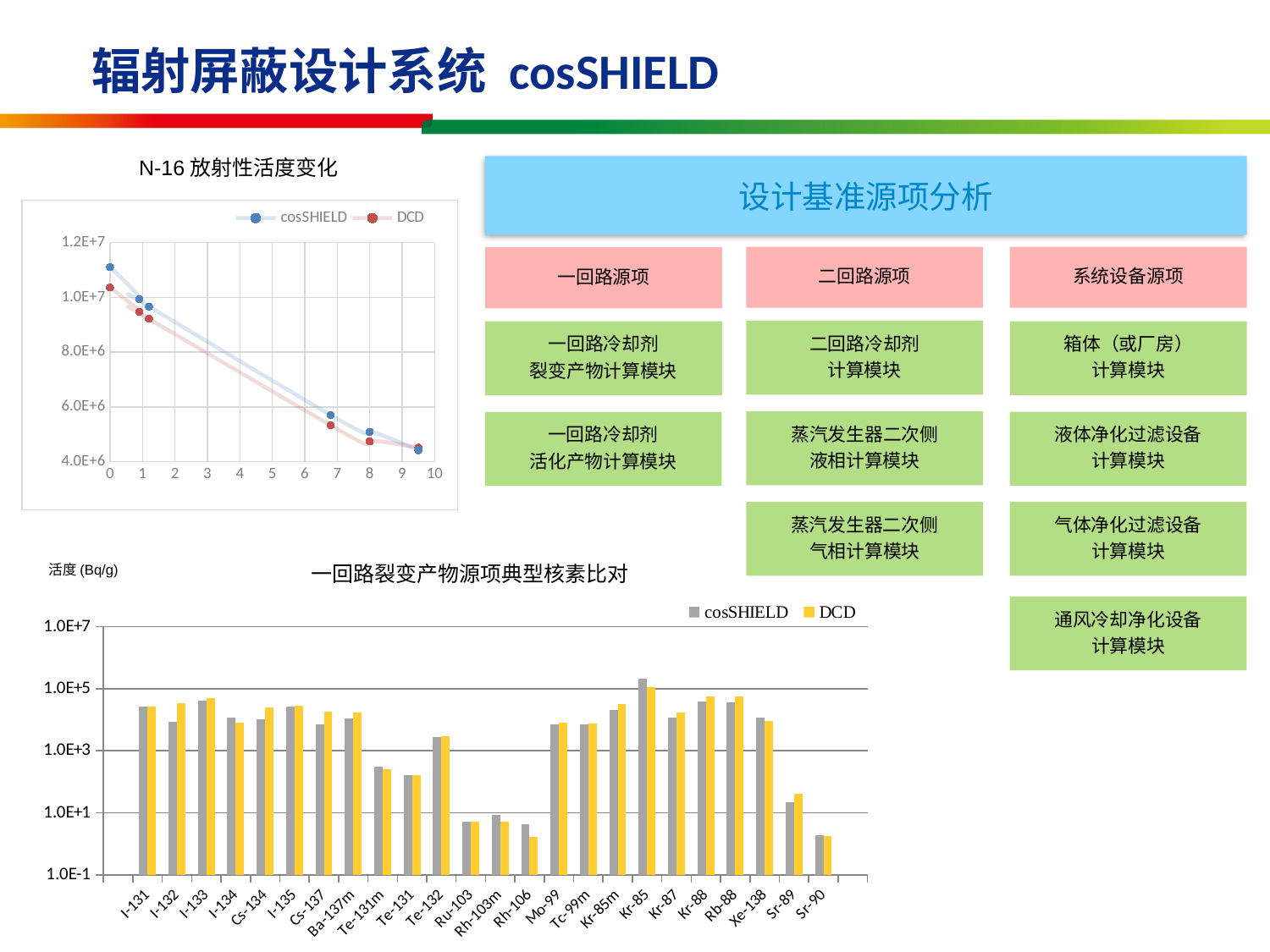

辐射屏蔽设计系统 cosSHIELD
N-16放射性活度变化
设计基准源项分析
二回路源项
系统设备源项
一回路源项
二回路冷却剂
计算模块
箱体（或厂房）
计算模块
一回路冷却剂
裂变产物计算模块
蒸汽发生器二次侧
液相计算模块
液体净化过滤设备
计算模块
一回路冷却剂
活化产物计算模块
气体净化过滤设备
计算模块
蒸汽发生器二次侧
气相计算模块
通风冷却净化设备
计算模块

### Chart

| Category | cosSHIELD | DCD |
|---|---|---|
活度(Bq/g)
一回路裂变产物源项典型核素比对

### Chart

| Category | cosSHIELD | DCD |
|---|---|---|
|  | None | None |
| I-131 | 26578.83879781416 | 26300.0 |
| I-132 | 8795.587431693973 | 34800.0 |
| I-133 | 41000.24590163927 | 48100.0 |
| I-134 | 11512.459016393423 | 8140.0 |
| Cs-134 | 10254.863387978125 | 25500.0 |
| I-135 | 26277.581967213064 | 28900.0 |
| Cs-137 | 7255.437158469932 | 18500.0 |
| Ba-137m | 10939.767759562823 | 17400.0 |
| Te-131m | 309.6829234972672 | 248.0 |
| Te-131 | 161.455464480874 | 159.0 |
| Te-132 | 2838.8907103825086 | 2920.0 |
| Ru-103 | 5.03124180327868 | 5.18 |
| Rh-103m | 8.697021857923481 | 5.18 |
| Rh-106 | 4.3107021857923415 | 1.67 |
| Mo-99 | 7255.437158469932 | 7770.0 |
| Tc-99m | 7253.92076502731 | 7400.0 |
| Kr-85m | 20466.76229508193 | 31100.0 |
| Kr-85 | 212744.94535519087 | 111000.0 |
| Kr-87 | 11348.18306010927 | 17400.0 |
| Kr-88 | 37850.69672131141 | 55500.0 |
| Rb-88 | 37169.33060109283 | 55500.0 |
| Xe-138 | 11662.581967213095 | 9250.0 |
| Sr-89 | 21.444330601092858 | 40.7 |
| Sr-90 | 1.9024672131147509 | 1.81 |